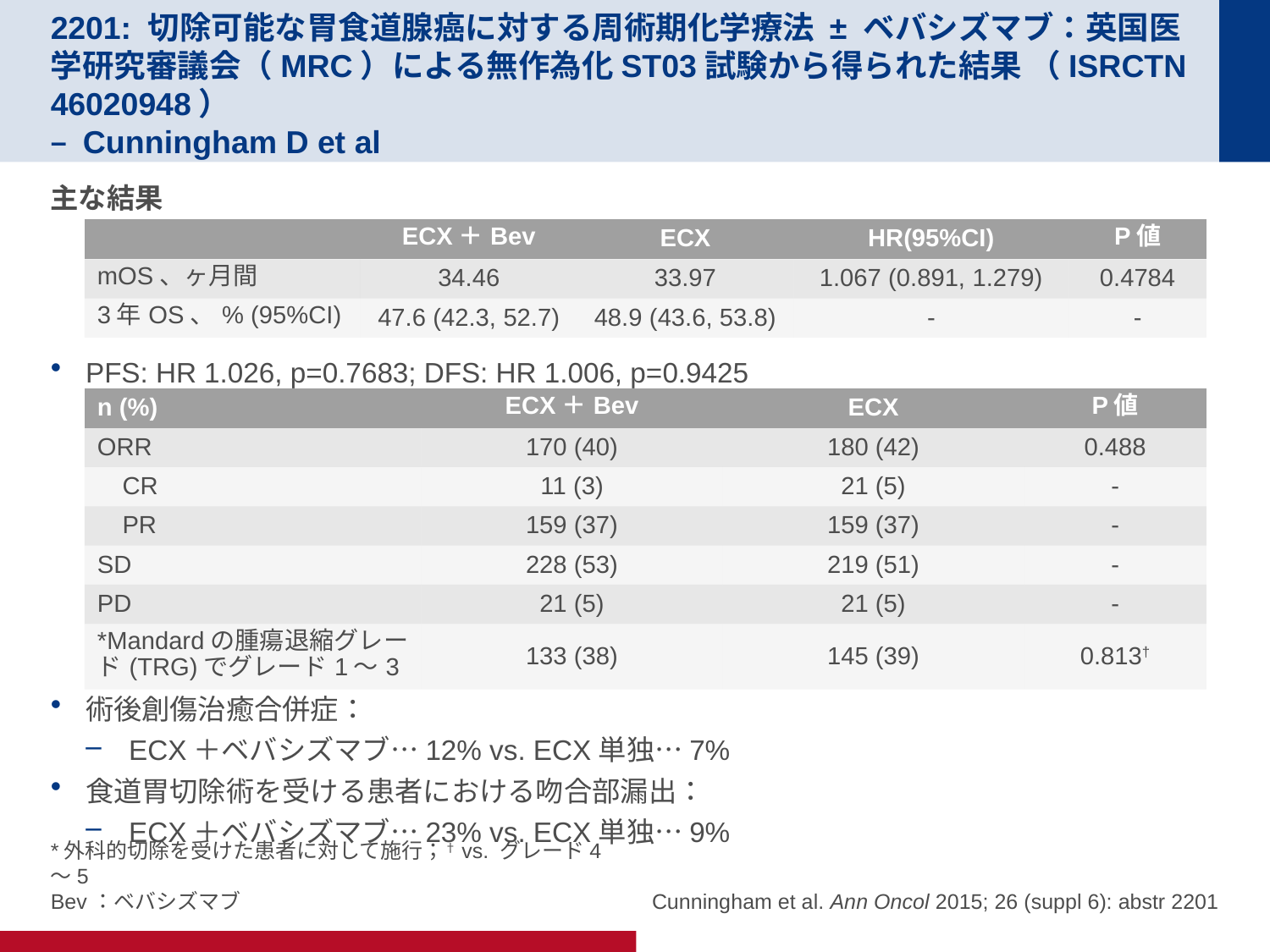

# 2201: 切除可能な胃食道腺癌に対する周術期化学療法 ± ベバシズマブ：英国医学研究審議会（MRC）による無作為化ST03試験から得られた結果 （ISRCTN 46020948） – Cunningham D et al
主な結果

PFS: HR 1.026, p=0.7683; DFS: HR 1.006, p=0.9425

術後創傷治癒合併症：
ECX＋ベバシズマブ…12% vs. ECX単独…7%
食道胃切除術を受ける患者における吻合部漏出：
ECX＋ベバシズマブ…23% vs. ECX単独…9%
|  | ECX＋Bev | ECX | HR(95%CI) | P値 |
| --- | --- | --- | --- | --- |
| mOS、ヶ月間 | 34.46 | 33.97 | 1.067 (0.891, 1.279) | 0.4784 |
| 3年OS、% (95%CI) | 47.6 (42.3, 52.7) | 48.9 (43.6, 53.8) | - | - |
| n (%) | ECX＋Bev | ECX | P値 |
| --- | --- | --- | --- |
| ORR | 170 (40) | 180 (42) | 0.488 |
| CR | 11 (3) | 21 (5) | - |
| PR | 159 (37) | 159 (37) | - |
| SD | 228 (53) | 219 (51) | - |
| PD | 21 (5) | 21 (5) | - |
| \*Mandardの腫瘍退縮グレード(TRG)でグレード1～3 | 133 (38) | 145 (39) | 0.813† |
*外科的切除を受けた患者に対して施行；†vs. グレード4～5
Bev：ベバシズマブ
Cunningham et al. Ann Oncol 2015; 26 (suppl 6): abstr 2201